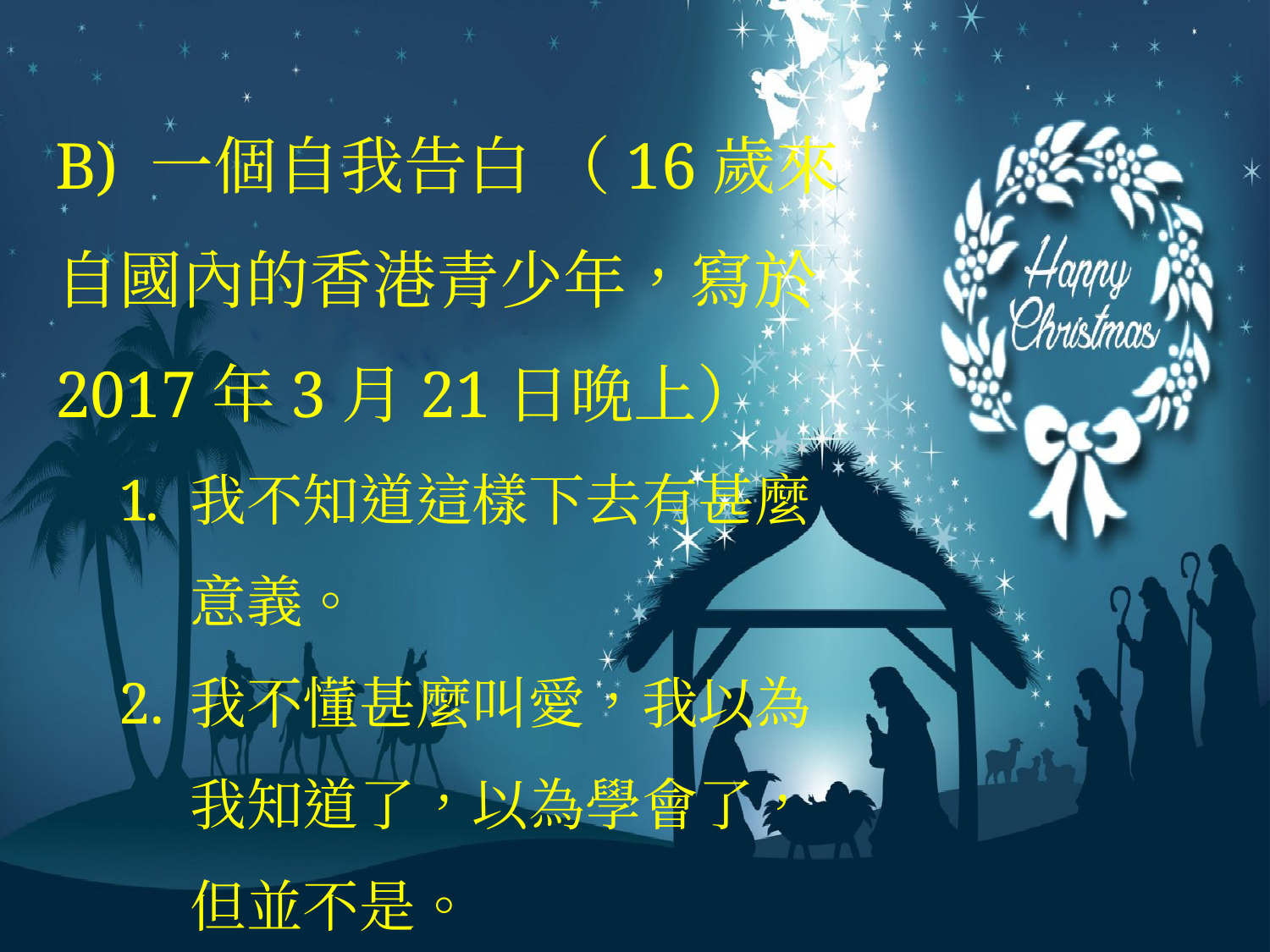

#
B) 一個自我告白 （16歲來自國內的香港青少年，寫於2017年3月21日晚上）
我不知道這樣下去有甚麼意義。
我不懂甚麼叫愛，我以為我知道了，以為學會了，但並不是。
有時我看到父母勞心勞力供我讀書，照顧我，我很感激。我很想很想回報他們的，但我沒有信心，害怕讓他們失望，也害怕讓自己失望。